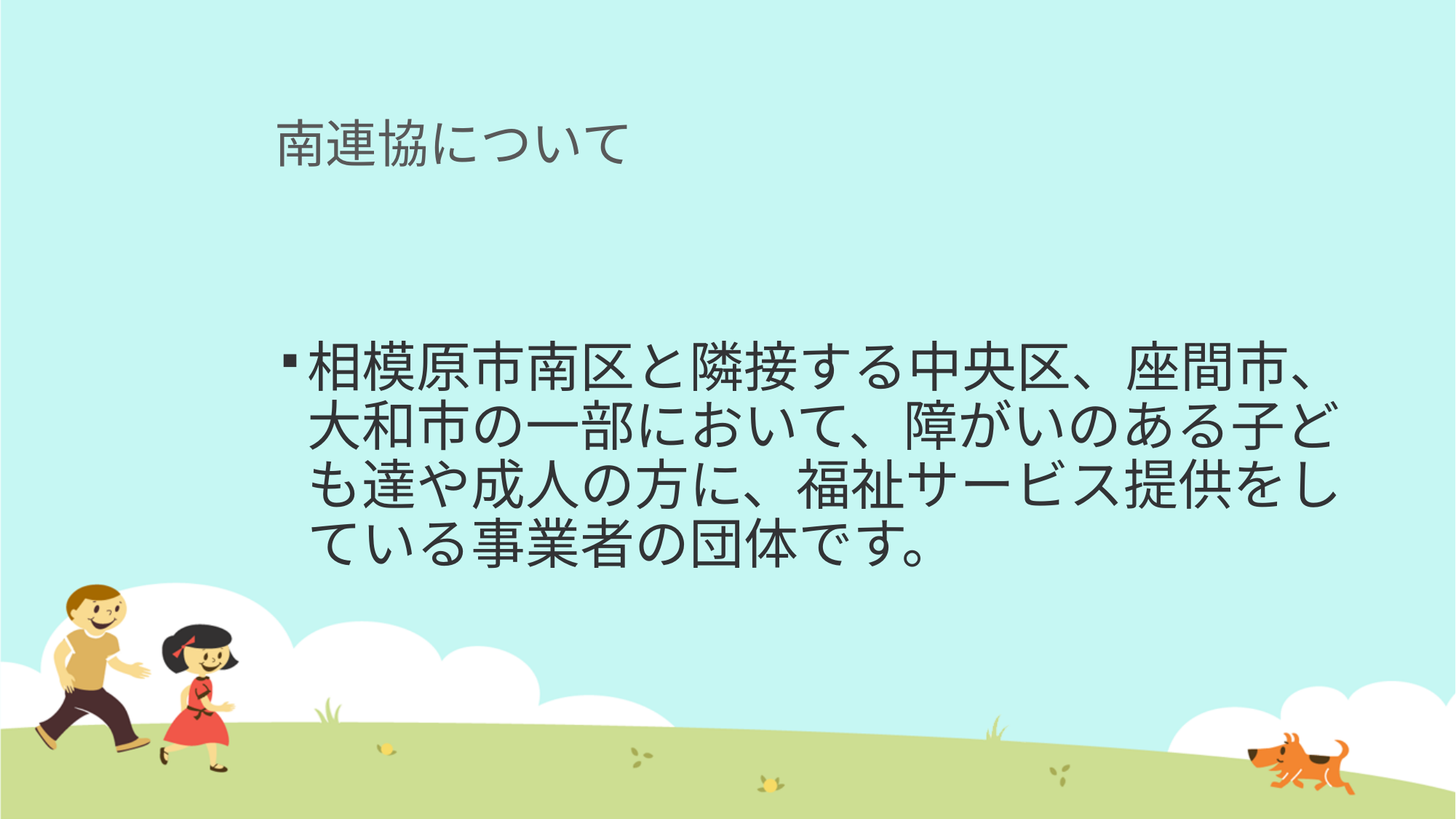

# 南連協について
相模原市南区と隣接する中央区、座間市、大和市の一部において、障がいのある子ども達や成人の方に、福祉サービス提供をしている事業者の団体です。